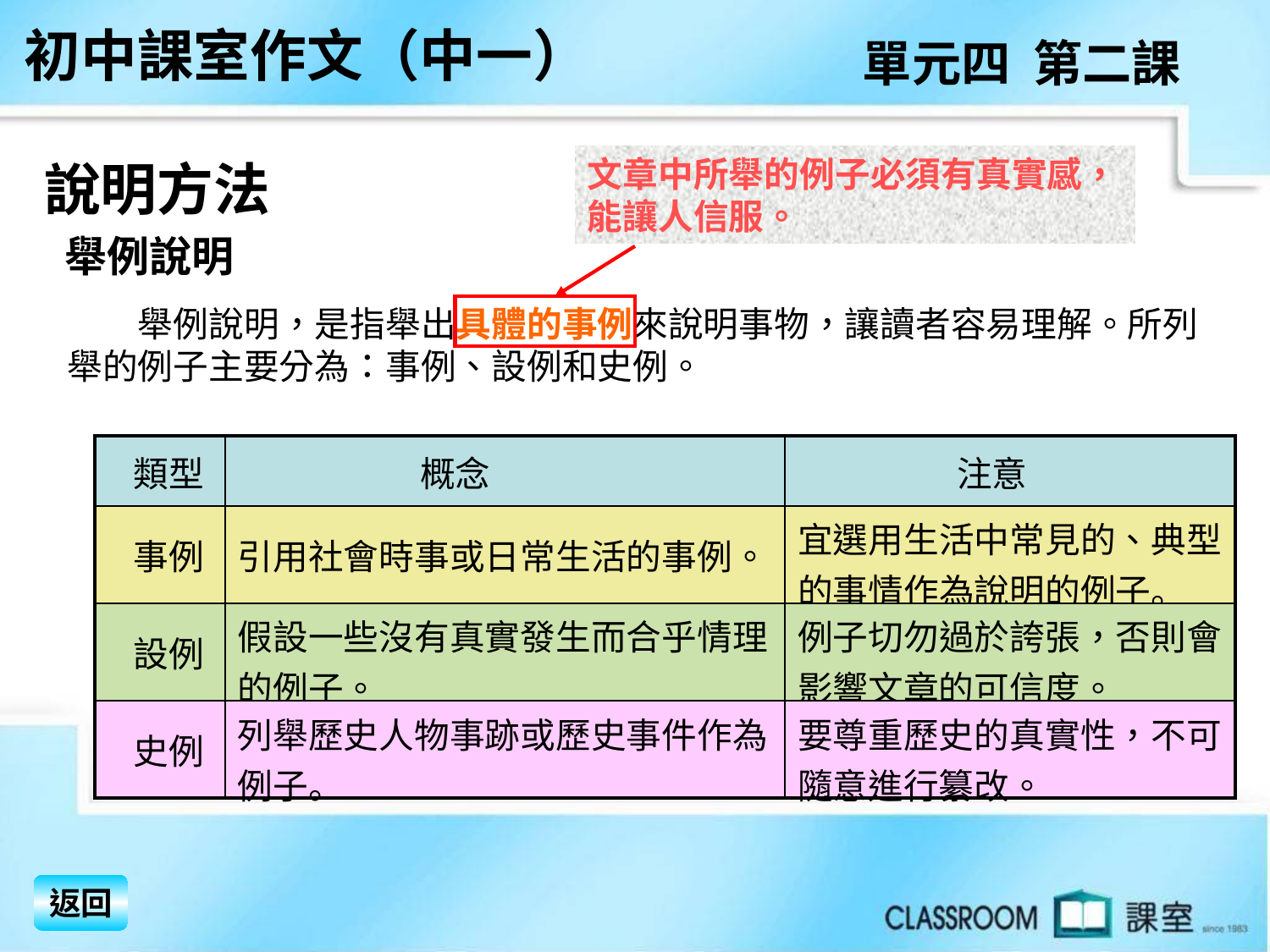

初中課室作文（中一）
單元四  第二課
文章中所舉的例子必須有真實感，能讓人信服。
說明方法
 舉例說明

　　舉例說明，是指舉出具體的事例來說明事物，讓讀者容易理解。所列舉的例子主要分為：事例、設例和史例。

| 類型 | 概念 | 注意 |
| --- | --- | --- |
| 事例 | 引用社會時事或日常生活的事例。 | 宜選用生活中常見的、典型的事情作為說明的例子。 |
| 設例 | 假設一些沒有真實發生而合乎情理的例子。 | 例子切勿過於誇張，否則會影響文章的可信度。 |
| 史例 | 列舉歷史人物事跡或歷史事件作為例子。 | 要尊重歷史的真實性，不可隨意進行纂改。 |
返回